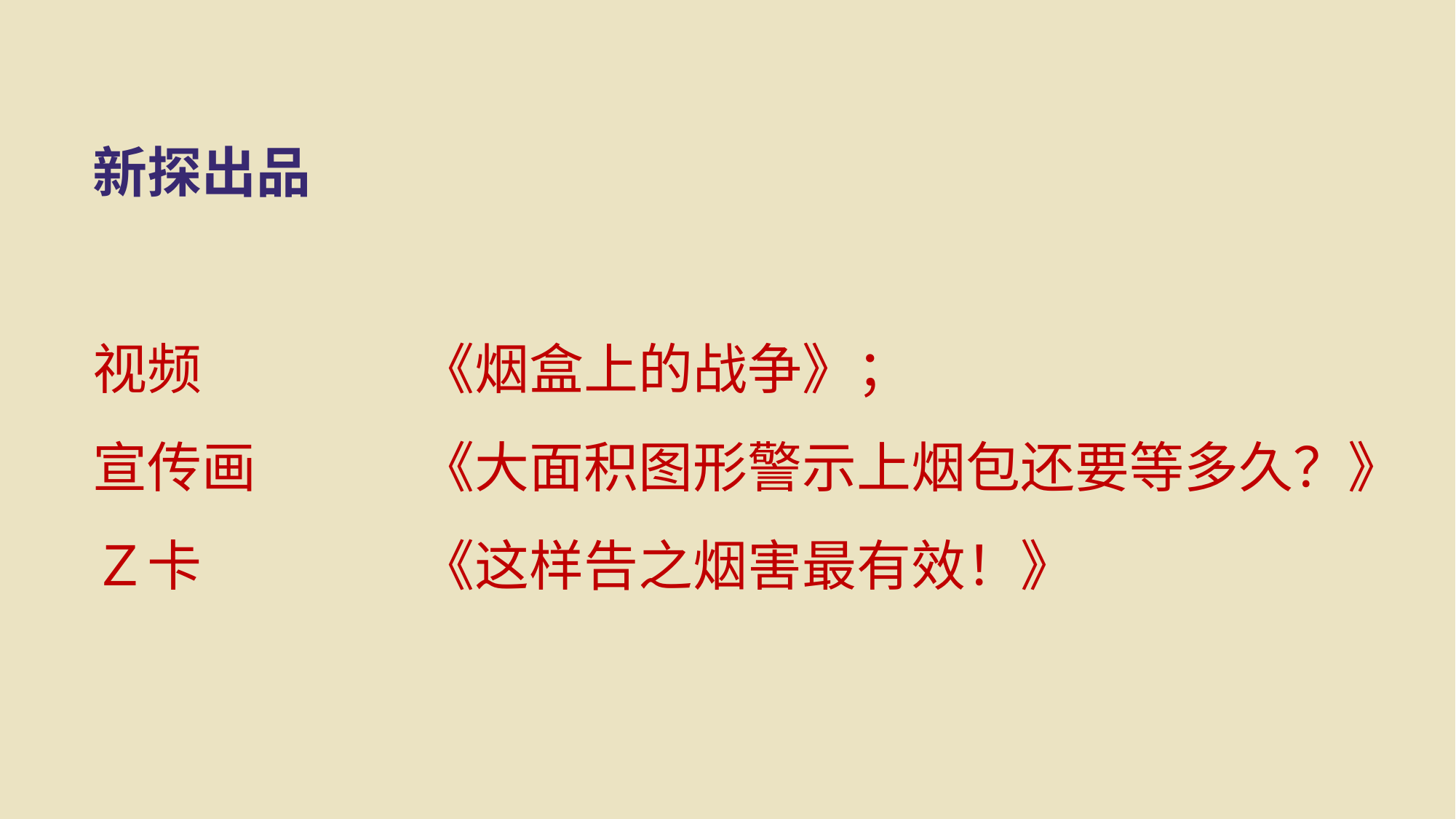

新探出品

视频　　　　《烟盒上的战争》；
宣传画　　　《大面积图形警示上烟包还要等多久？》
Ｚ卡　　　　《这样告之烟害最有效！》